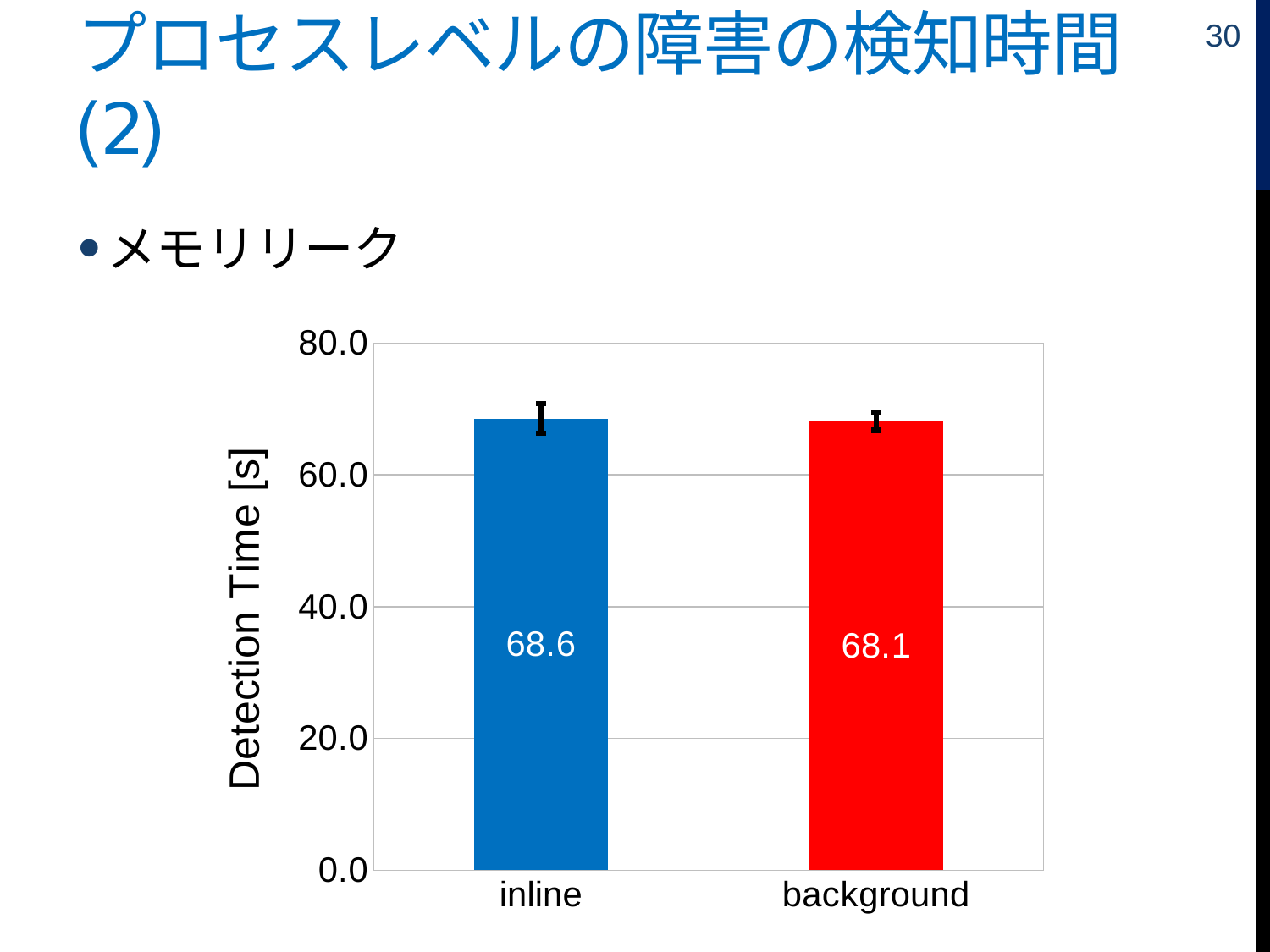

30
# プロセスレベルの障害の検知時間(2)
メモリリーク

### Chart

| Category |  |
|---|---|
| inline | 68.5619320154 |
| background | 68.13321010270002 |